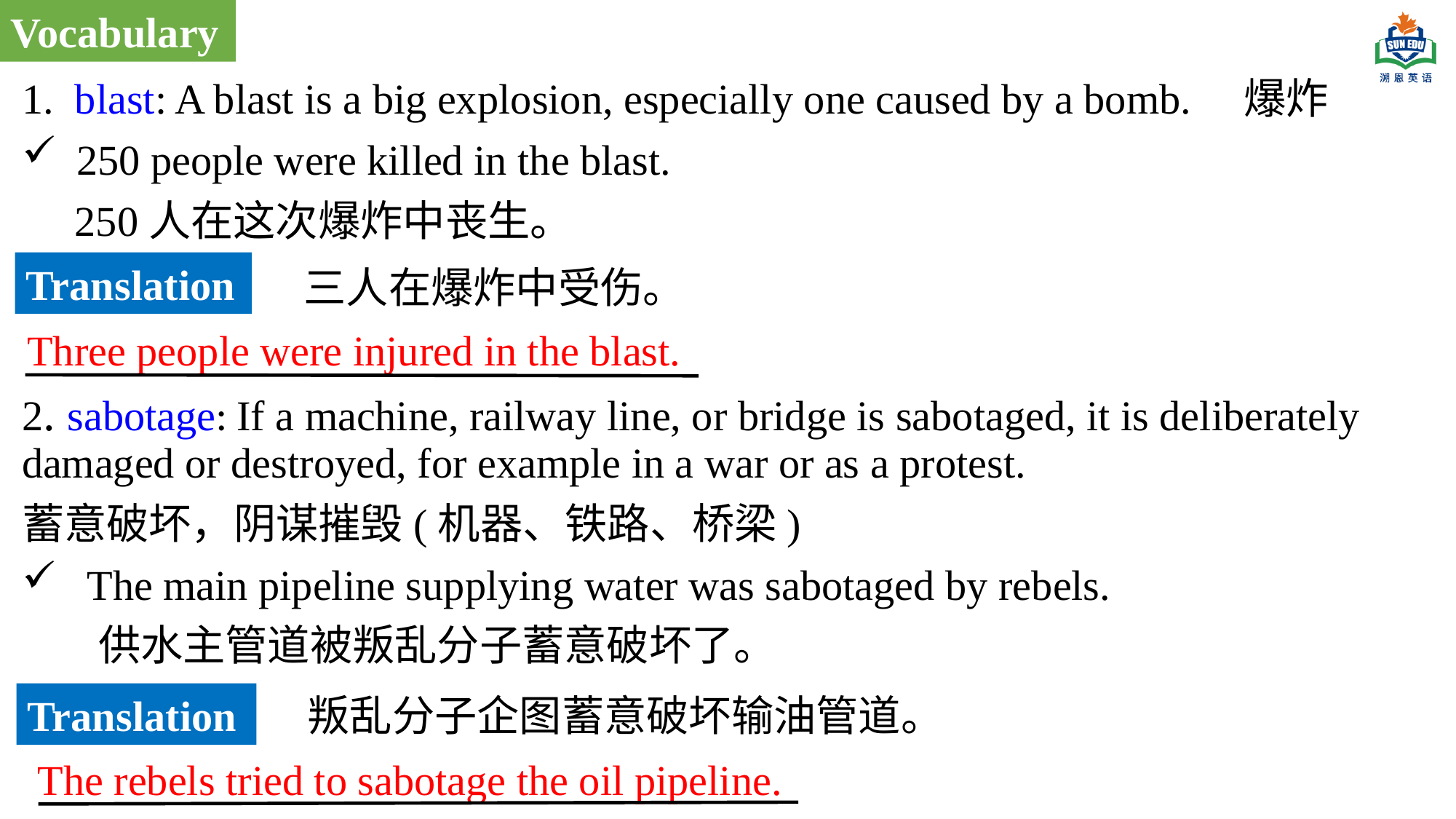

Vocabulary
1.  blast: A blast is a big explosion, especially one caused by a bomb.    爆炸
250 people were killed in the blast.
     250人在这次爆炸中丧生。

2. sabotage: If a machine, railway line, or bridge is sabotaged, it is deliberately damaged or destroyed, for example in a war or as a protest.
蓄意破坏，阴谋摧毁(机器、铁路、桥梁)
 The main pipeline supplying water was sabotaged by rebels.
       供水主管道被叛乱分子蓄意破坏了。
Translation
三人在爆炸中受伤。
Three people were injured in the blast.
Translation
叛乱分子企图蓄意破坏输油管道。
The rebels tried to sabotage the oil pipeline.